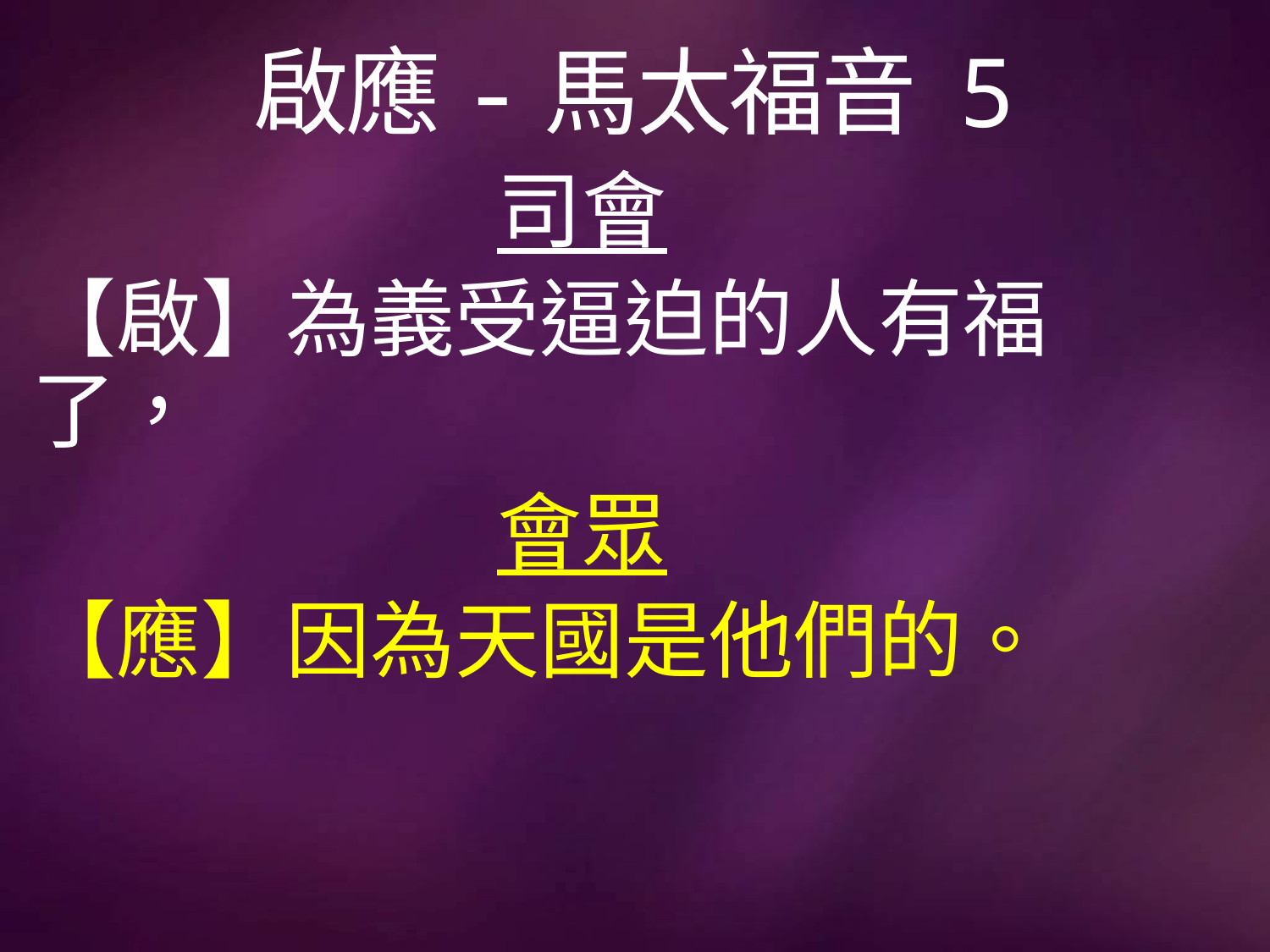

# 啟應-馬太福音 5
司會
【啟】為義受逼迫的人有福了，

會眾
【應】因為天國是他們的。